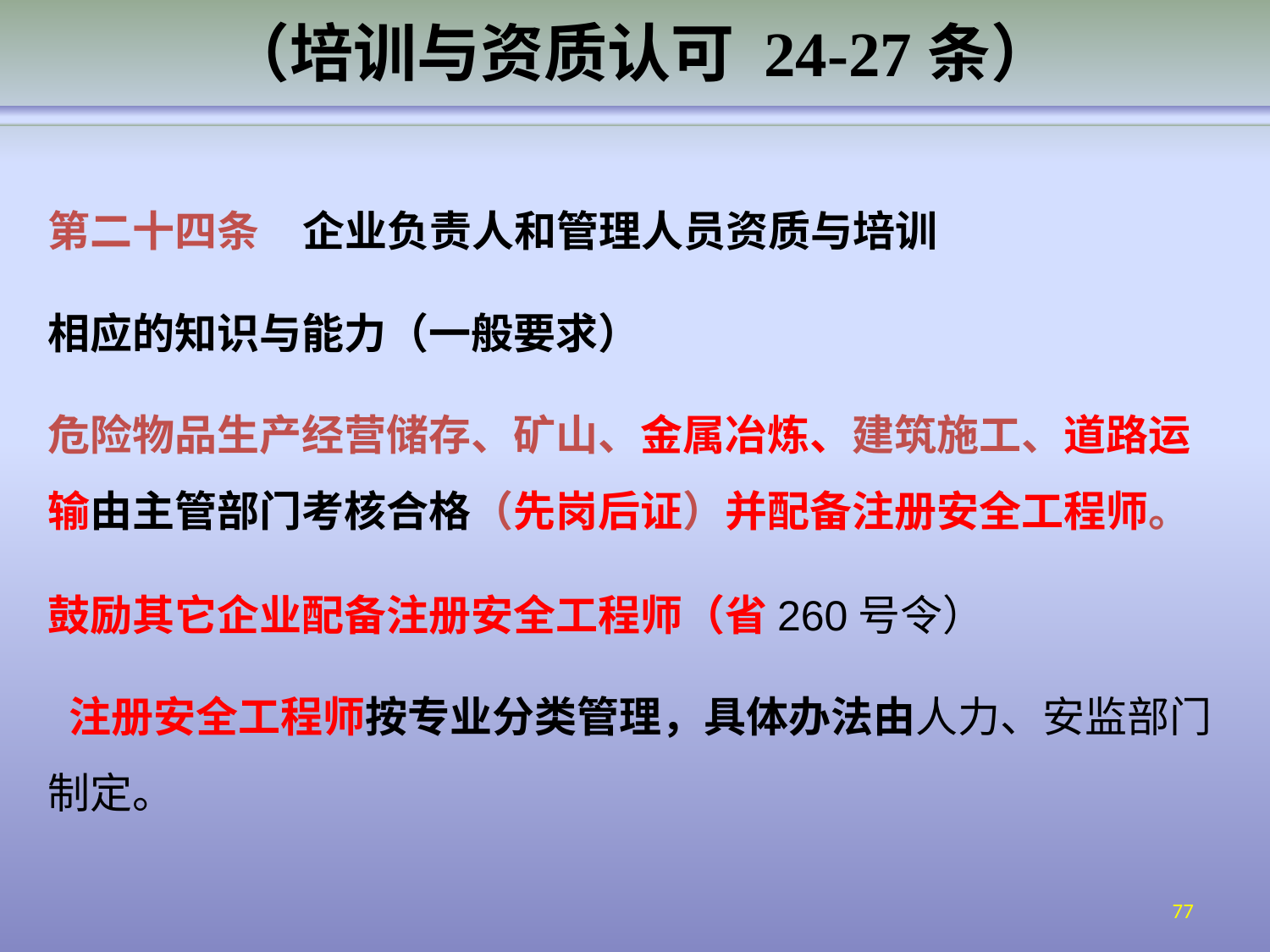

# （培训与资质认可 24-27条）
第二十四条
企业负责人和管理人员资质与培训
相应的知识与能力（一般要求）
危险物品生产经营储存、矿山、金属冶炼、建筑施工、道路运 输由主管部门考核合格（先岗后证）并配备注册安全工程师。

鼓励其它企业配备注册安全工程师（省260号令）
注册安全工程师按专业分类管理，具体办法由人力、安监部门 制定。
77